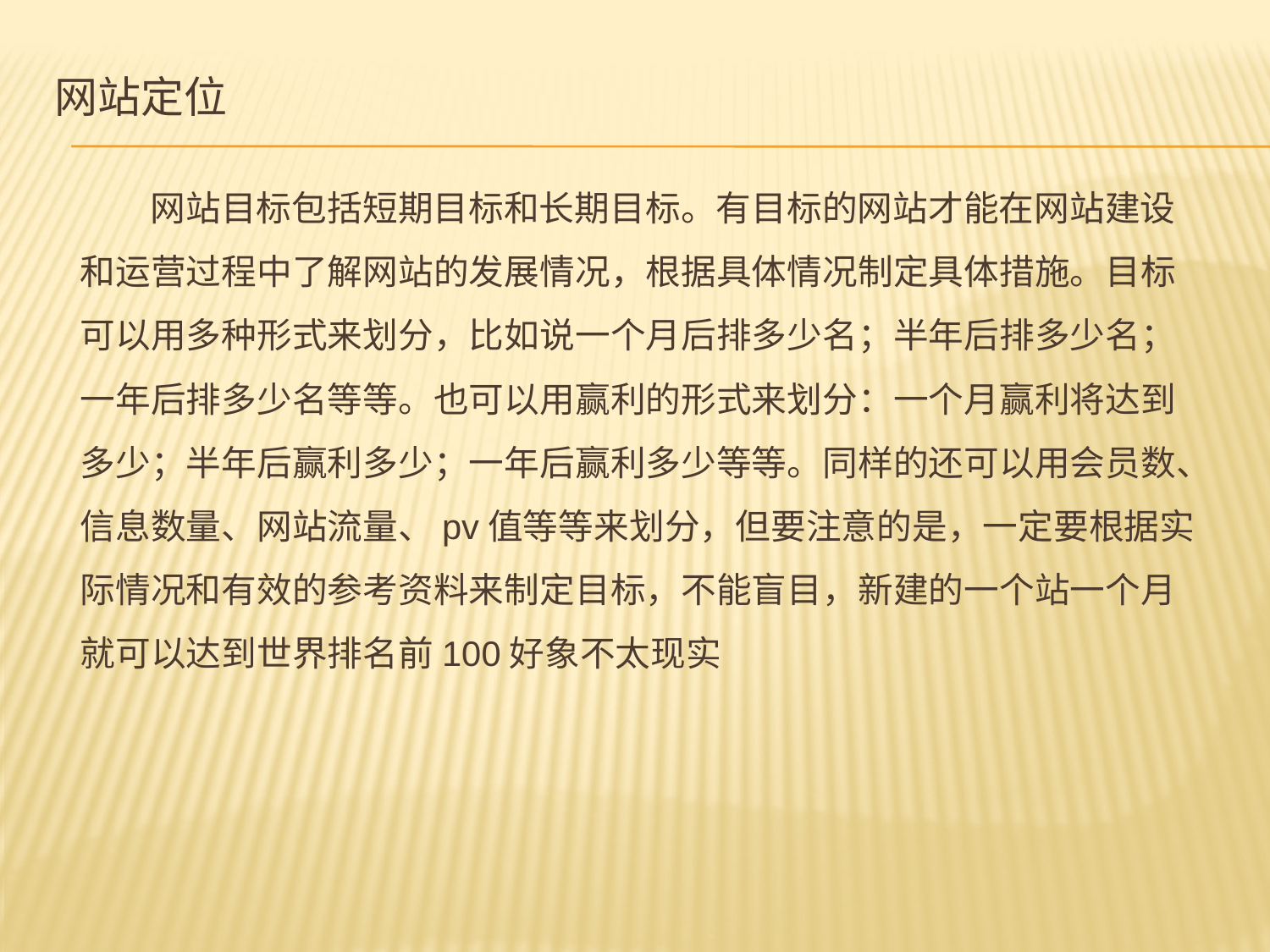

# 网站定位
              网站目标包括短期目标和长期目标。有目标的网站才能在网站建设和运营过程中了解网站的发展情况，根据具体情况制定具体措施。目标可以用多种形式来划分，比如说一个月后排多少名；半年后排多少名；一年后排多少名等等。也可以用赢利的形式来划分：一个月赢利将达到多少；半年后赢利多少；一年后赢利多少等等。同样的还可以用会员数、信息数量、网站流量、pv值等等来划分，但要注意的是，一定要根据实际情况和有效的参考资料来制定目标，不能盲目，新建的一个站一个月就可以达到世界排名前100好象不太现实